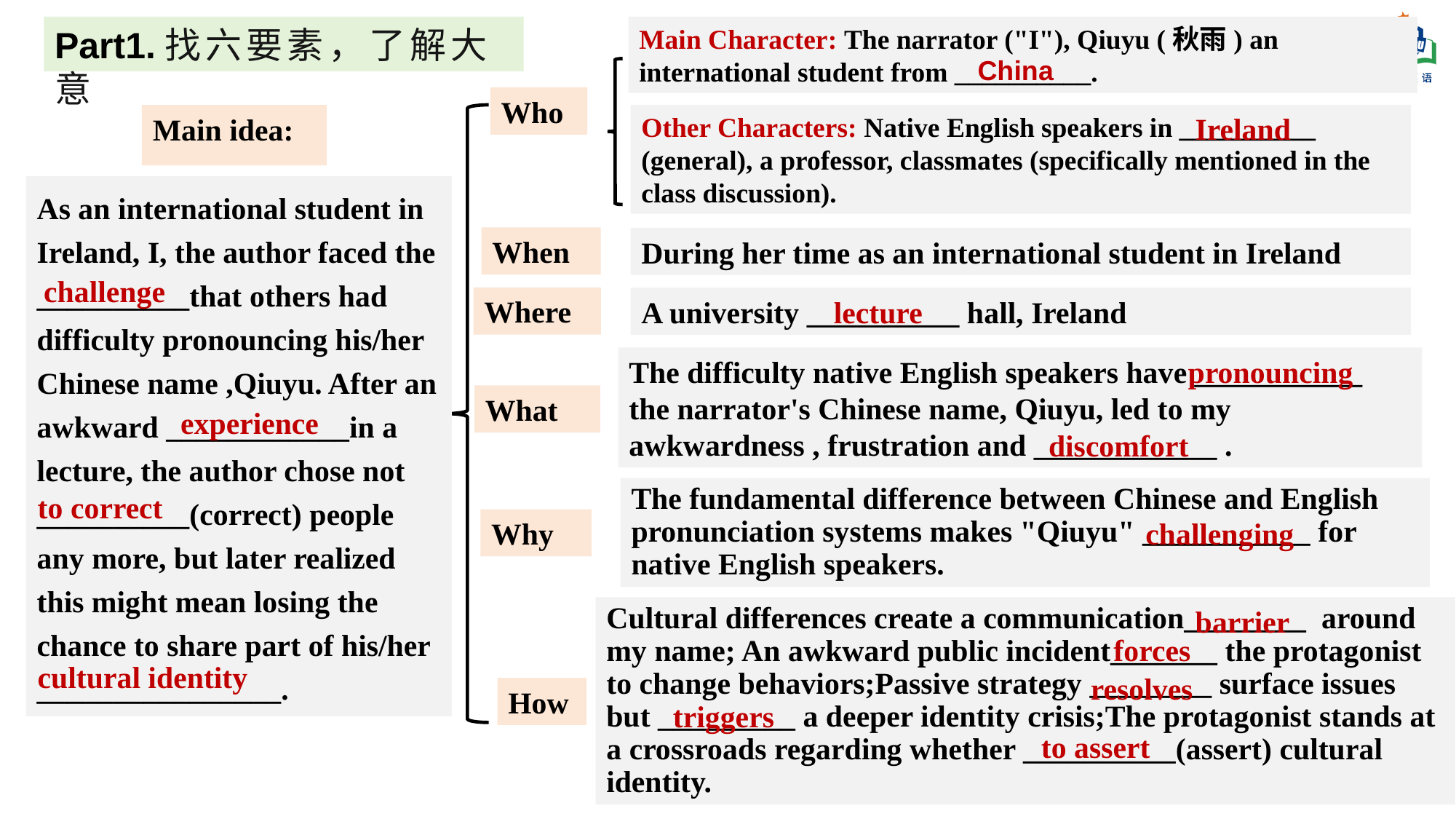

Part1.找六要素，了解大意

Main Character: The narrator ("I"), Qiuyu (秋雨) an international student from __________.
China

Who
Other Characters: Native English speakers in __________ (general), a professor, classmates (specifically mentioned in the class discussion).
Ireland
Main idea:

As an international student in Ireland, I, the author faced the __________that others had difficulty pronouncing his/her Chinese name ,Qiuyu. After an awkward ____________in a lecture, the author chose not
__________(correct) people any more, but later realized this might mean losing the chance to share part of his/her ________________.
When
During her time as an international student in Ireland
 challenge
Where
A university __________ hall, Ireland
lecture
The difficulty native English speakers have ___________   the narrator's Chinese name, Qiuyu, led to my awkwardness , frustration and ____________ .
pronouncing
What
experience
discomfort
The fundamental difference between Chinese and English pronunciation systems makes "Qiuyu" ___________ for native English speakers.
to correct
Why
challenging
Cultural differences create a communication________  around my name; An awkward public incident_______ the protagonist to change behaviors;Passive strategy ________ surface issues but _________ a deeper identity crisis;The protagonist stands at a crossroads regarding whether __________(assert) cultural identity.
barrier
forces
cultural identity
resolves
How
triggers
 to assert